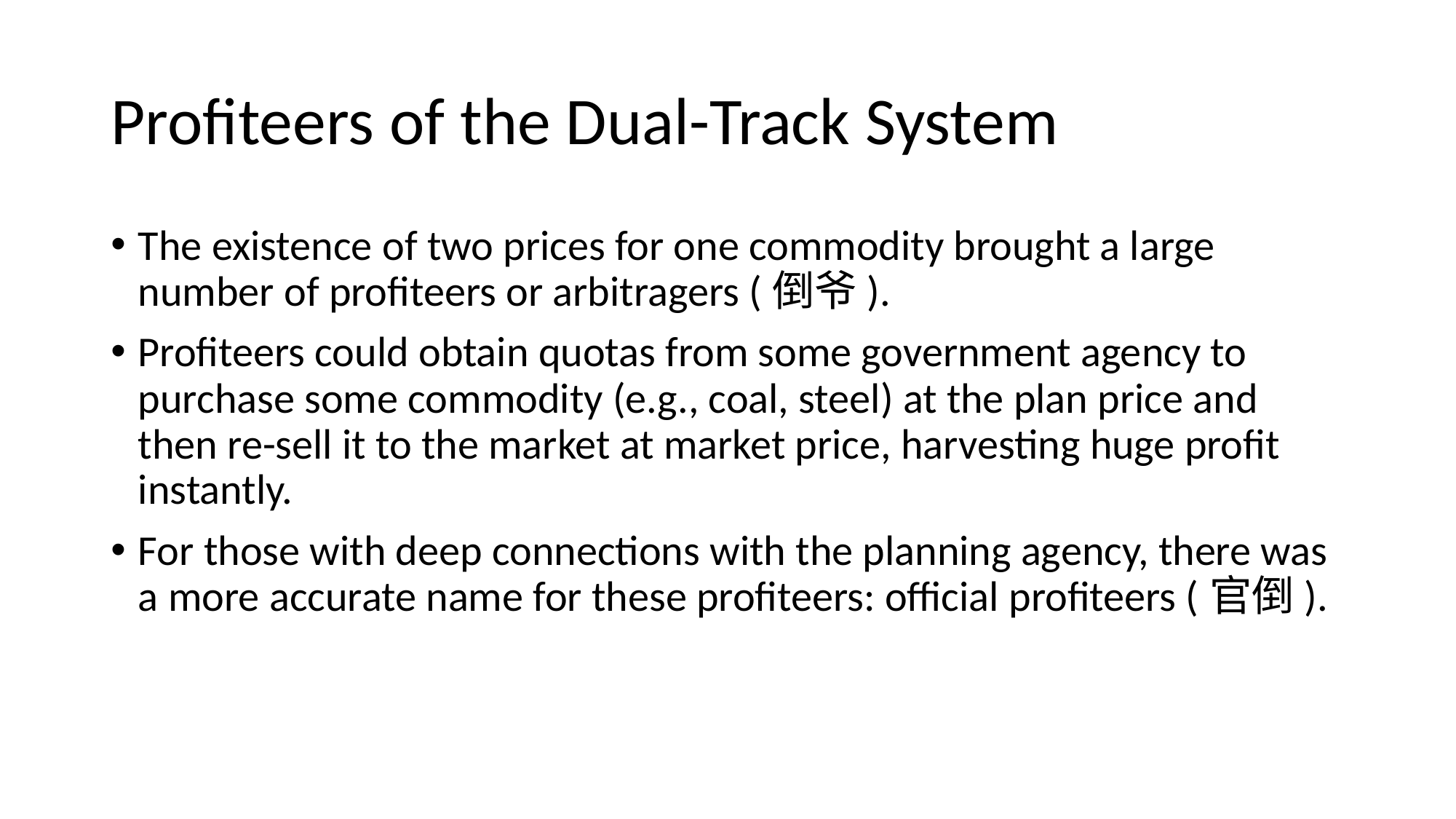

# Profiteers of the Dual-Track System
The existence of two prices for one commodity brought a large number of profiteers or arbitragers (倒爷).
Profiteers could obtain quotas from some government agency to purchase some commodity (e.g., coal, steel) at the plan price and then re-sell it to the market at market price, harvesting huge profit instantly.
For those with deep connections with the planning agency, there was a more accurate name for these profiteers: official profiteers (官倒).